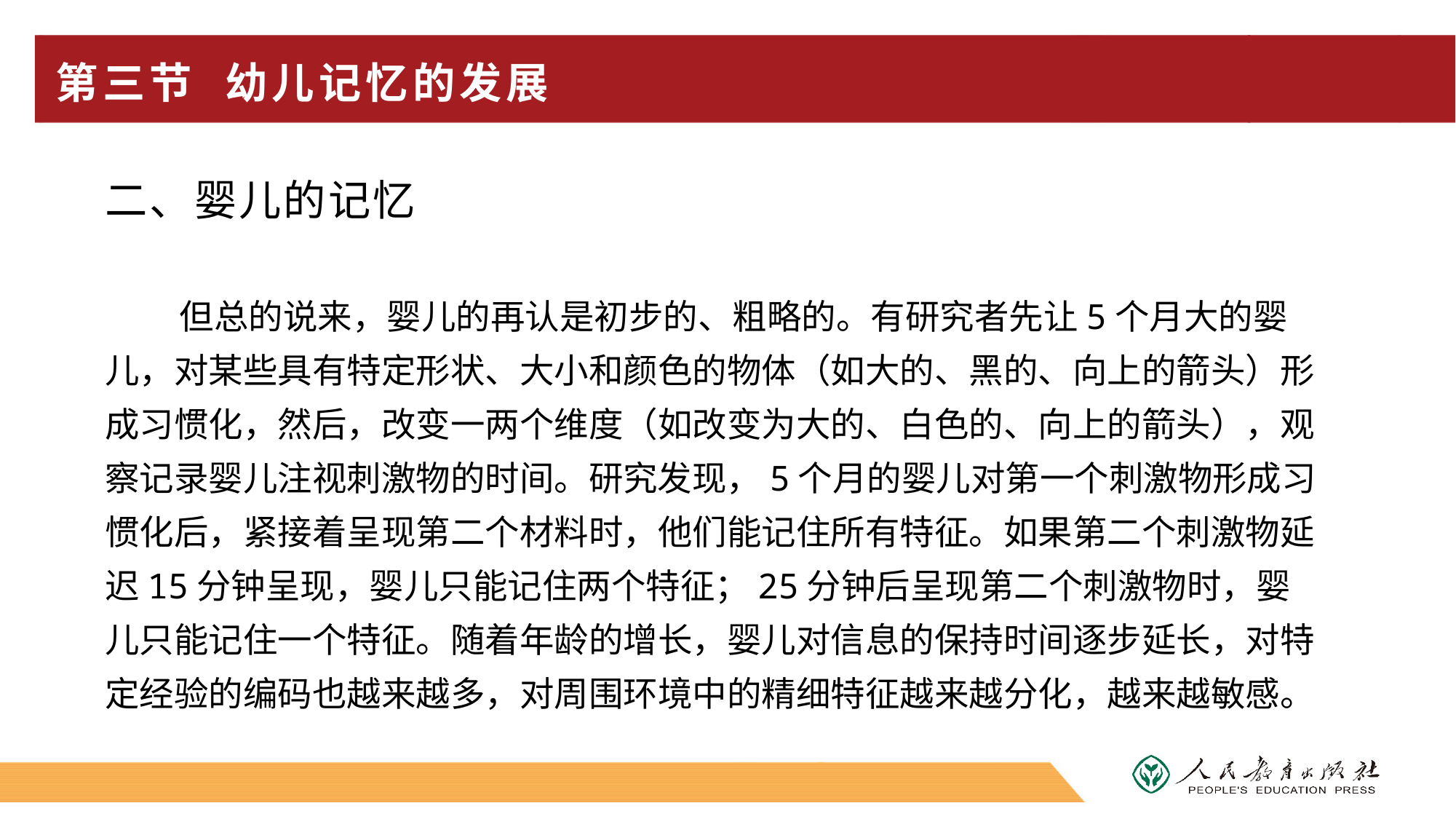

# 第三节  幼儿记忆的发展
二、婴儿的记忆
但总的说来，婴儿的再认是初步的、粗略的。有研究者先让5个月大的婴儿，对某些具有特定形状、大小和颜色的物体（如大的、黑的、向上的箭头）形成习惯化，然后，改变一两个维度（如改变为大的、白色的、向上的箭头），观察记录婴儿注视刺激物的时间。研究发现，5个月的婴儿对第一个刺激物形成习惯化后，紧接着呈现第二个材料时，他们能记住所有特征。如果第二个刺激物延迟15分钟呈现，婴儿只能记住两个特征；25分钟后呈现第二个刺激物时，婴儿只能记住一个特征。随着年龄的增长，婴儿对信息的保持时间逐步延长，对特定经验的编码也越来越多，对周围环境中的精细特征越来越分化，越来越敏感。